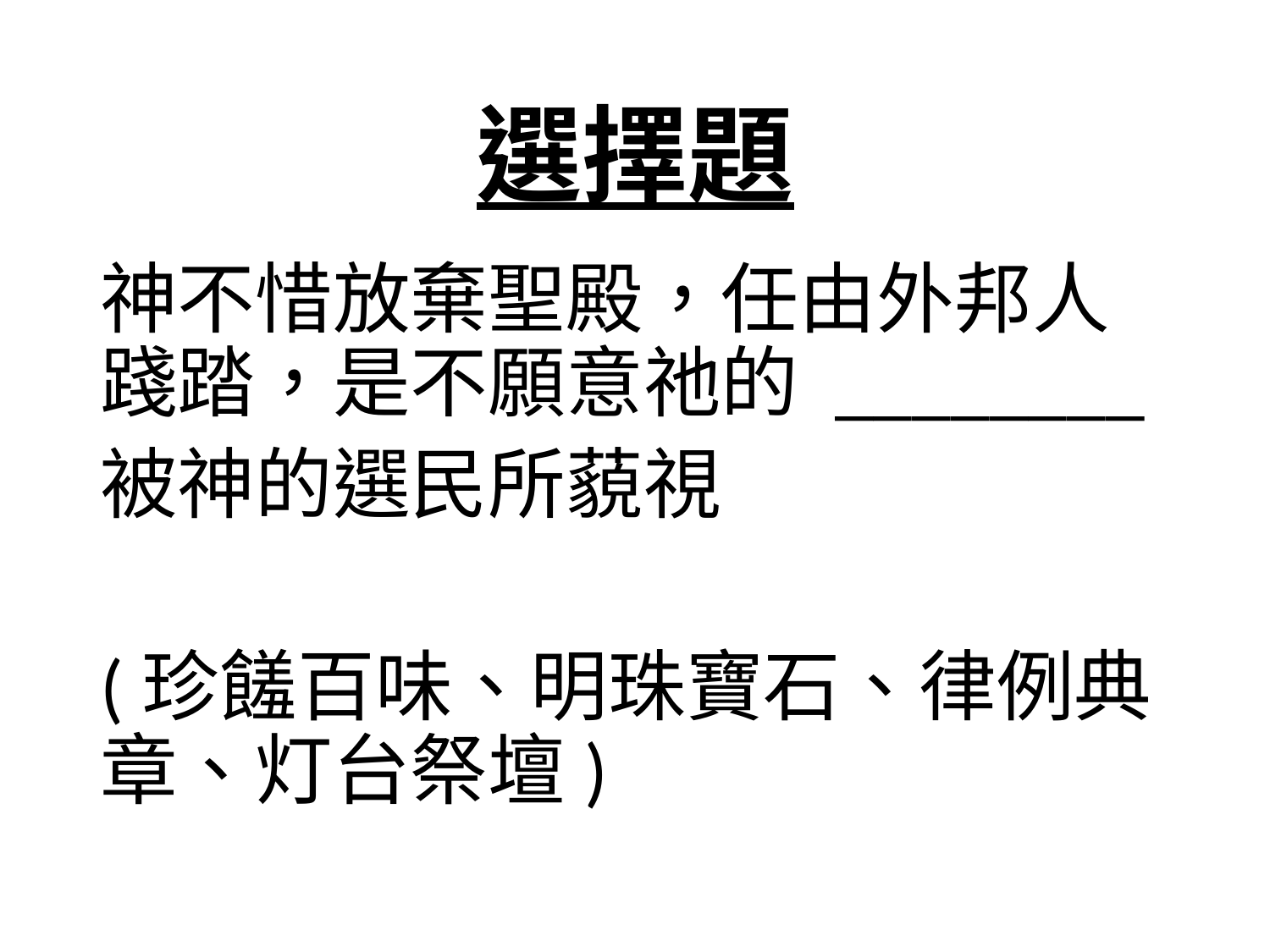

# 選擇題
神不惜放棄聖殿，任由外邦人踐踏，是不願意祂的 ________
被神的選民所藐視

(珍饈百味、明珠寶石、律例典章、灯台祭壇)